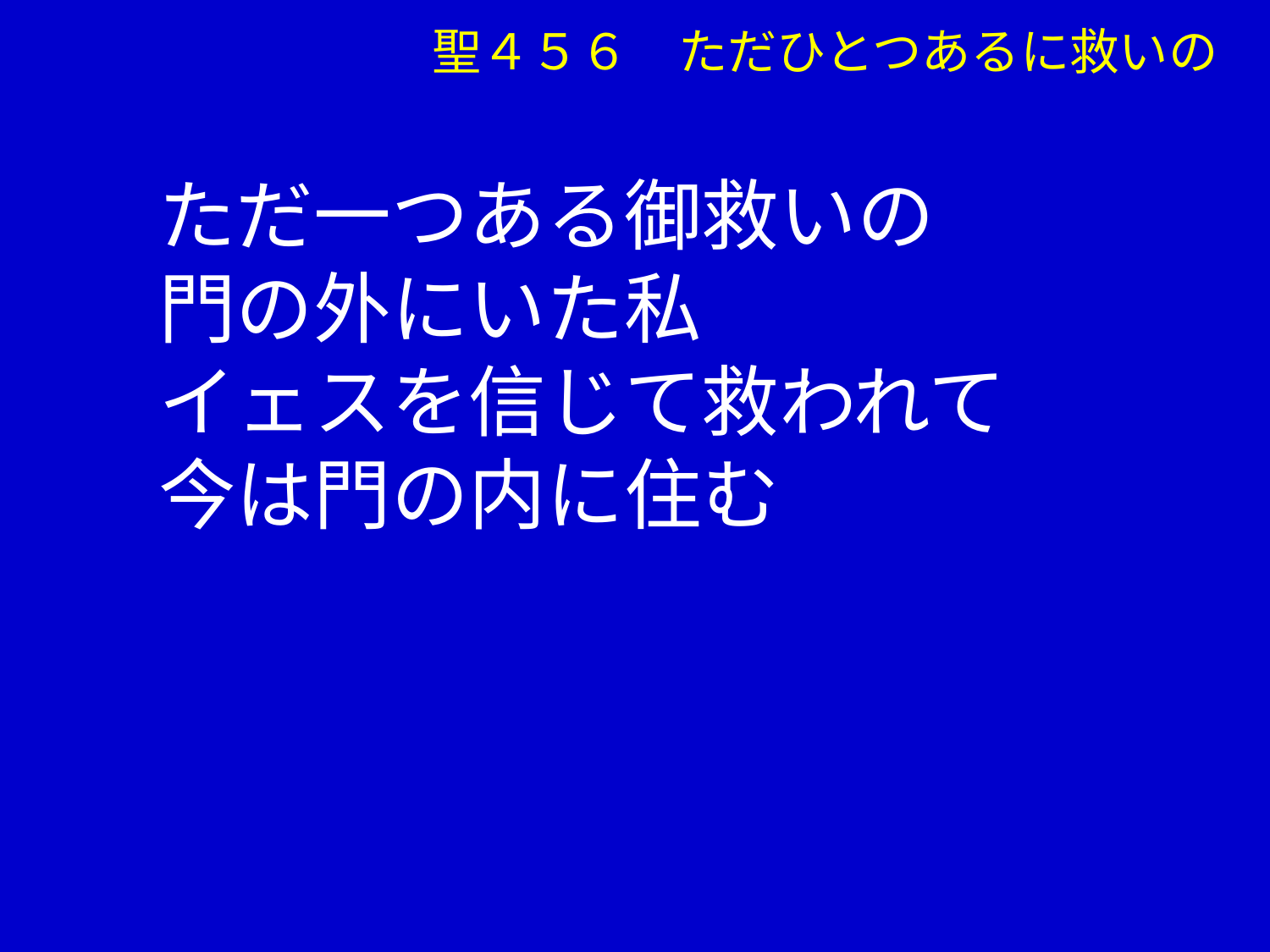

聖４５６　ただひとつあるに救いの
ただ一つある御救いの
門の外にいた私
イェスを信じて救われて
今は門の内に住む